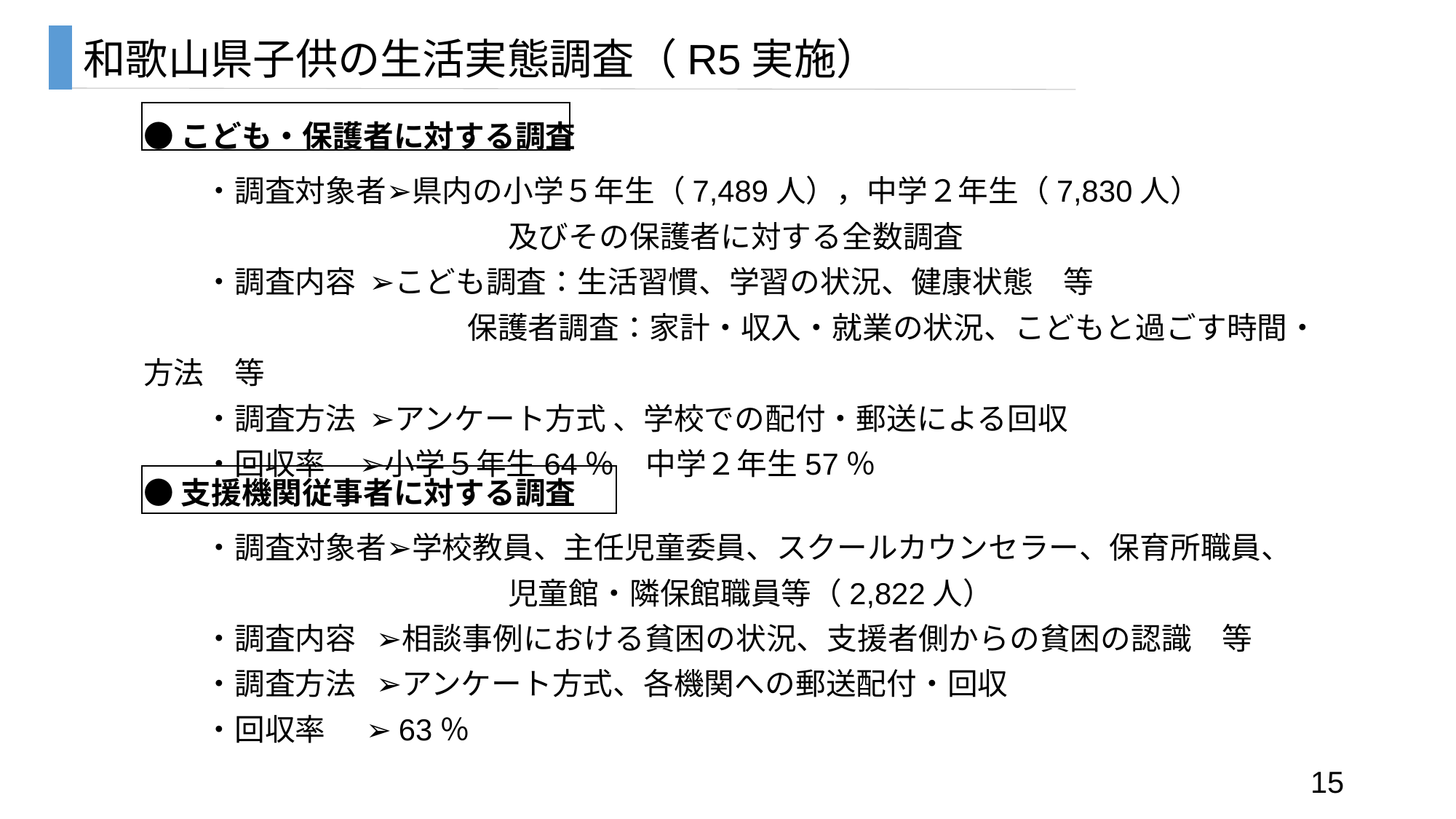

和歌山県子供の生活実態調査（R5実施）
●こども・保護者に対する調査
　　・調査対象者➢県内の小学５年生（7,489人），中学２年生（7,830人）
　　　　　　　　　　　　及びその保護者に対する全数調査
　　・調査内容  ➢こども調査：生活習慣、学習の状況、健康状態　等
　　　　　　　  　 　　保護者調査：家計・収入・就業の状況、こどもと過ごす時間・方法　等
　　・調査方法  ➢アンケート方式 、学校での配付・郵送による回収
　　・回収率     ➢小学５年生64％　中学２年生57％

●支援機関従事者に対する調査
　　・調査対象者➢学校教員、主任児童委員、スクールカウンセラー、保育所職員、
　　　　　　　　　　　　児童館・隣保館職員等（2,822人）
　　・調査内容   ➢相談事例における貧困の状況、支援者側からの貧困の認識　等
　　・調査方法   ➢アンケート方式、各機関への郵送配付・回収
　　・回収率      ➢63％

15